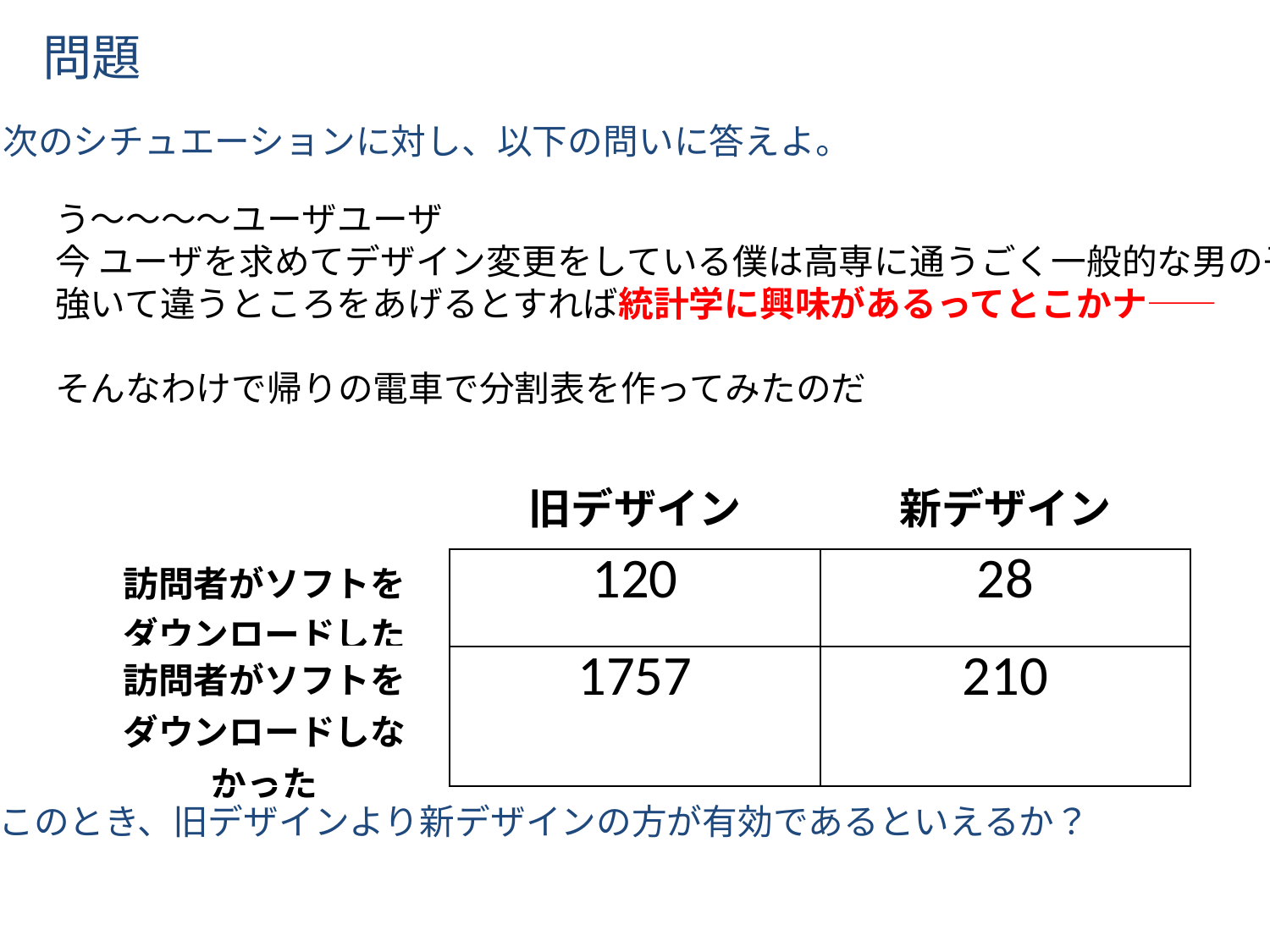

問題
次のシチュエーションに対し、以下の問いに答えよ。
う～～～～ユーザユーザ
今 ユーザを求めてデザイン変更をしている僕は高専に通うごく一般的な男の子
強いて違うところをあげるとすれば統計学に興味があるってとこかナ――

そんなわけで帰りの電車で分割表を作ってみたのだ
|  | 旧デザイン | 新デザイン |
| --- | --- | --- |
| 訪問者がソフトを ダウンロードした | 120 | 28 |
| 訪問者がソフトを ダウンロードしなかった | 1757 | 210 |
このとき、旧デザインより新デザインの方が有効であるといえるか？